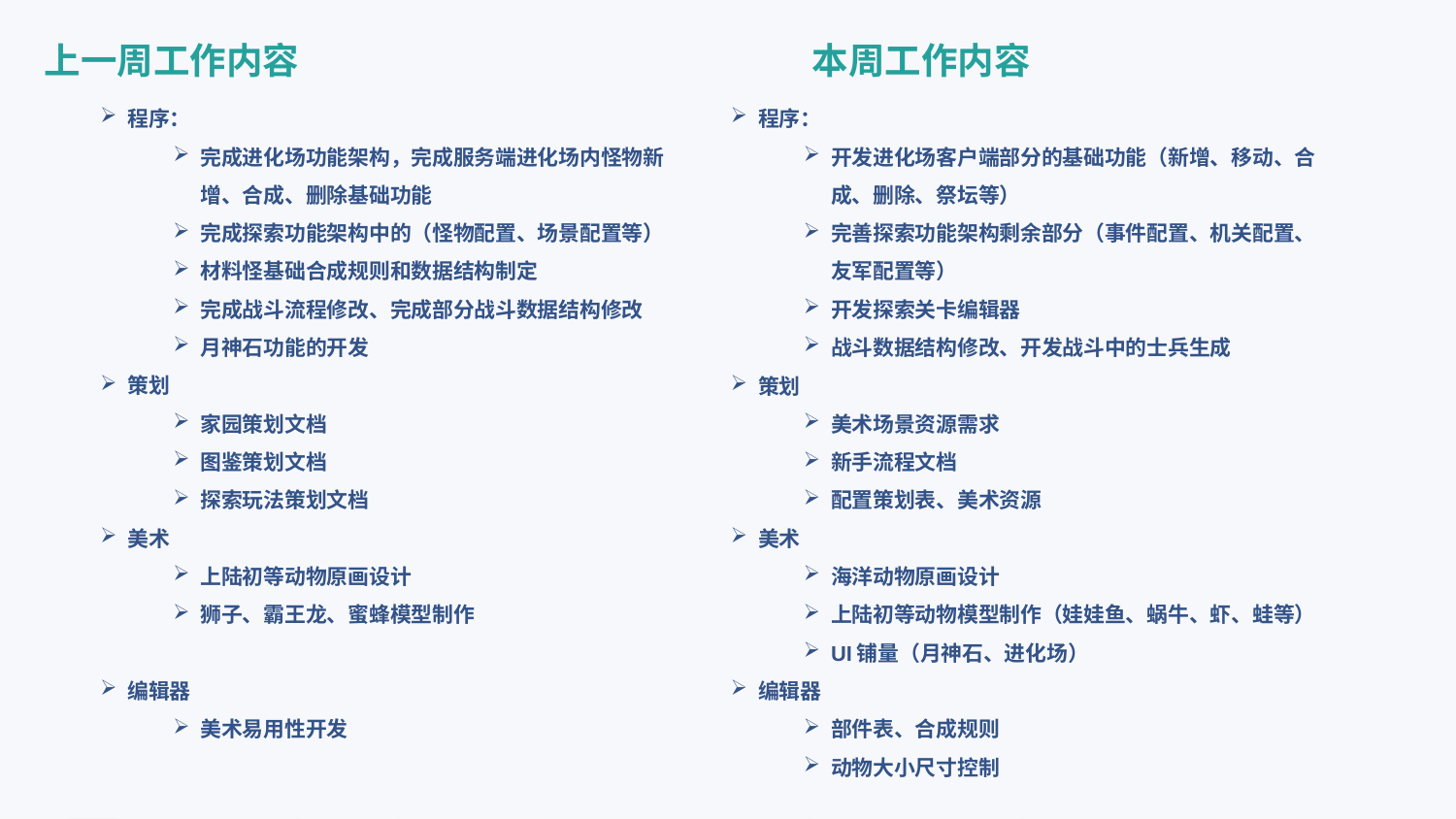

上一周工作内容
本周工作内容
程序：
完成进化场功能架构，完成服务端进化场内怪物新增、合成、删除基础功能
完成探索功能架构中的（怪物配置、场景配置等）
材料怪基础合成规则和数据结构制定
完成战斗流程修改、完成部分战斗数据结构修改
月神石功能的开发
策划
家园策划文档
图鉴策划文档
探索玩法策划文档
美术
上陆初等动物原画设计
狮子、霸王龙、蜜蜂模型制作

编辑器
美术易用性开发

程序：
开发进化场客户端部分的基础功能（新增、移动、合成、删除、祭坛等）
完善探索功能架构剩余部分（事件配置、机关配置、友军配置等）
开发探索关卡编辑器
战斗数据结构修改、开发战斗中的士兵生成
策划
美术场景资源需求
新手流程文档
配置策划表、美术资源
美术
海洋动物原画设计
上陆初等动物模型制作（娃娃鱼、蜗牛、虾、蛙等）
UI铺量（月神石、进化场）
编辑器
部件表、合成规则
动物大小尺寸控制